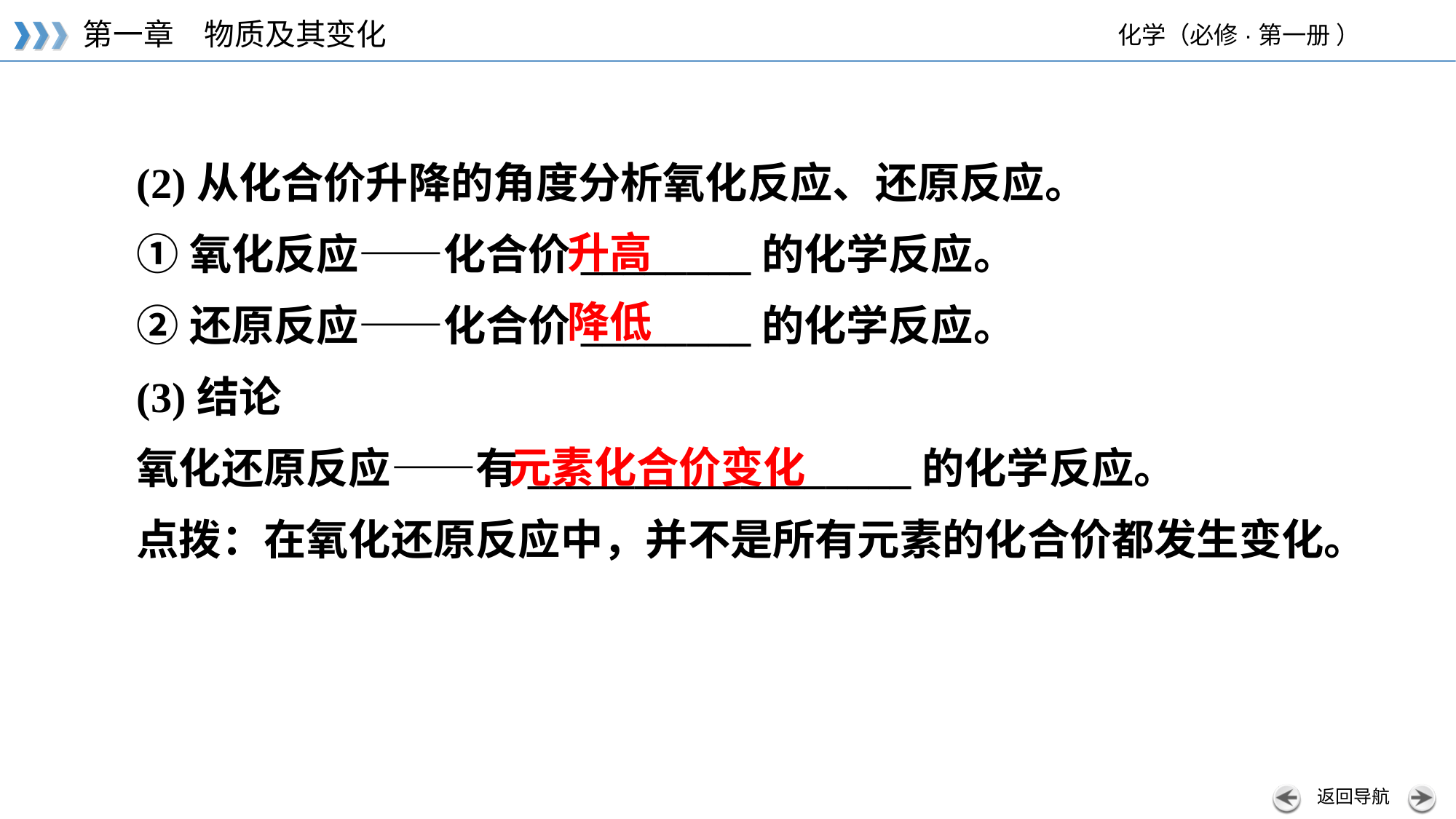

(2)从化合价升降的角度分析氧化反应、还原反应。
①氧化反应——化合价________的化学反应。
②还原反应——化合价________的化学反应。
(3)结论
氧化还原反应——有__________________的化学反应。
点拨：在氧化还原反应中，并不是所有元素的化合价都发生变化。

升高
降低
元素化合价变化